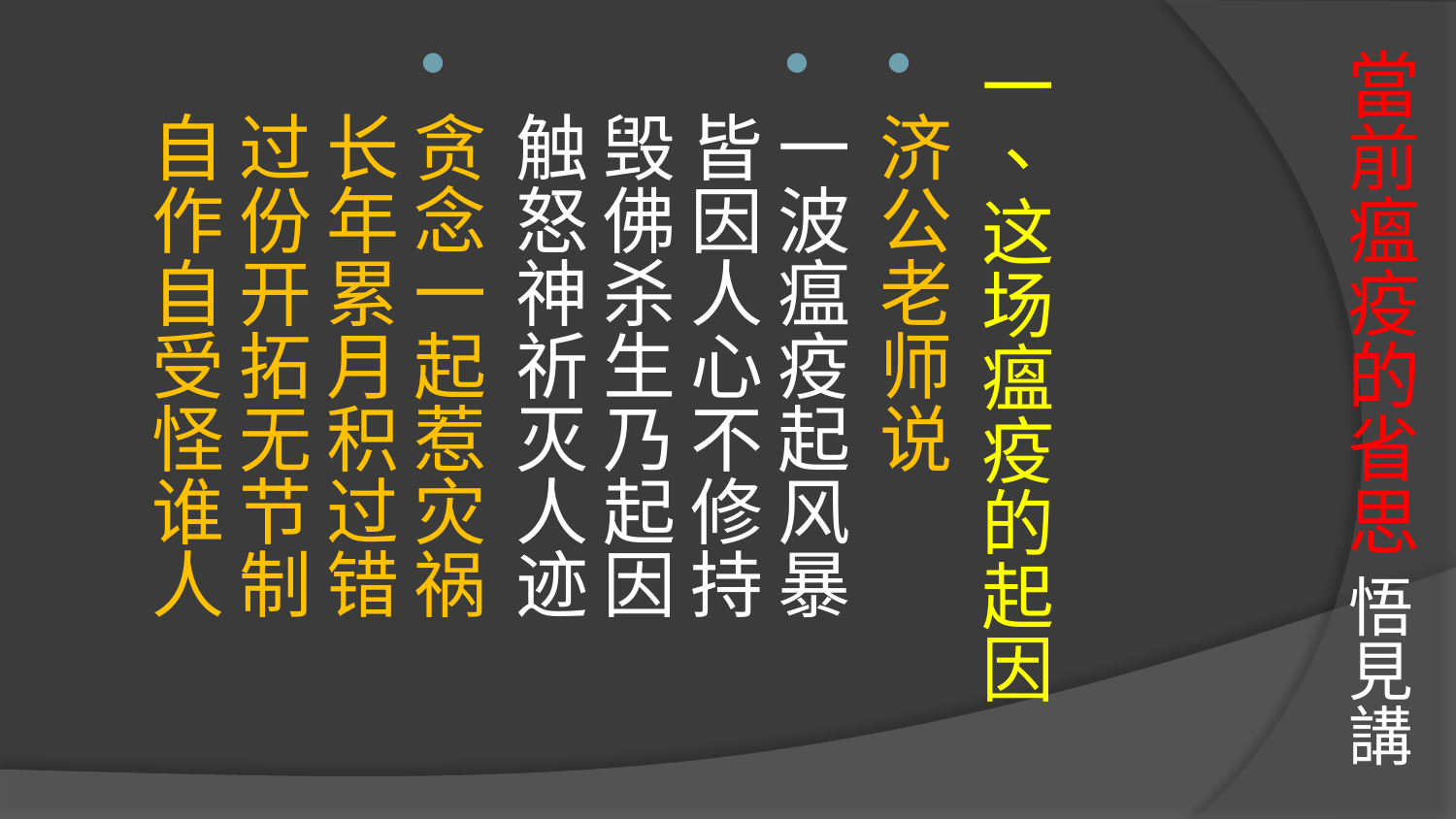

# 當前瘟疫的省思 悟見講
一、这场瘟疫的起因
济公老师说
一波瘟疫起风暴
皆因人心不修持
毁佛杀生乃起因
触怒神祈灭人迹
贪念一起惹灾祸
长年累月积过错
过份开拓无节制
自作自受怪谁人